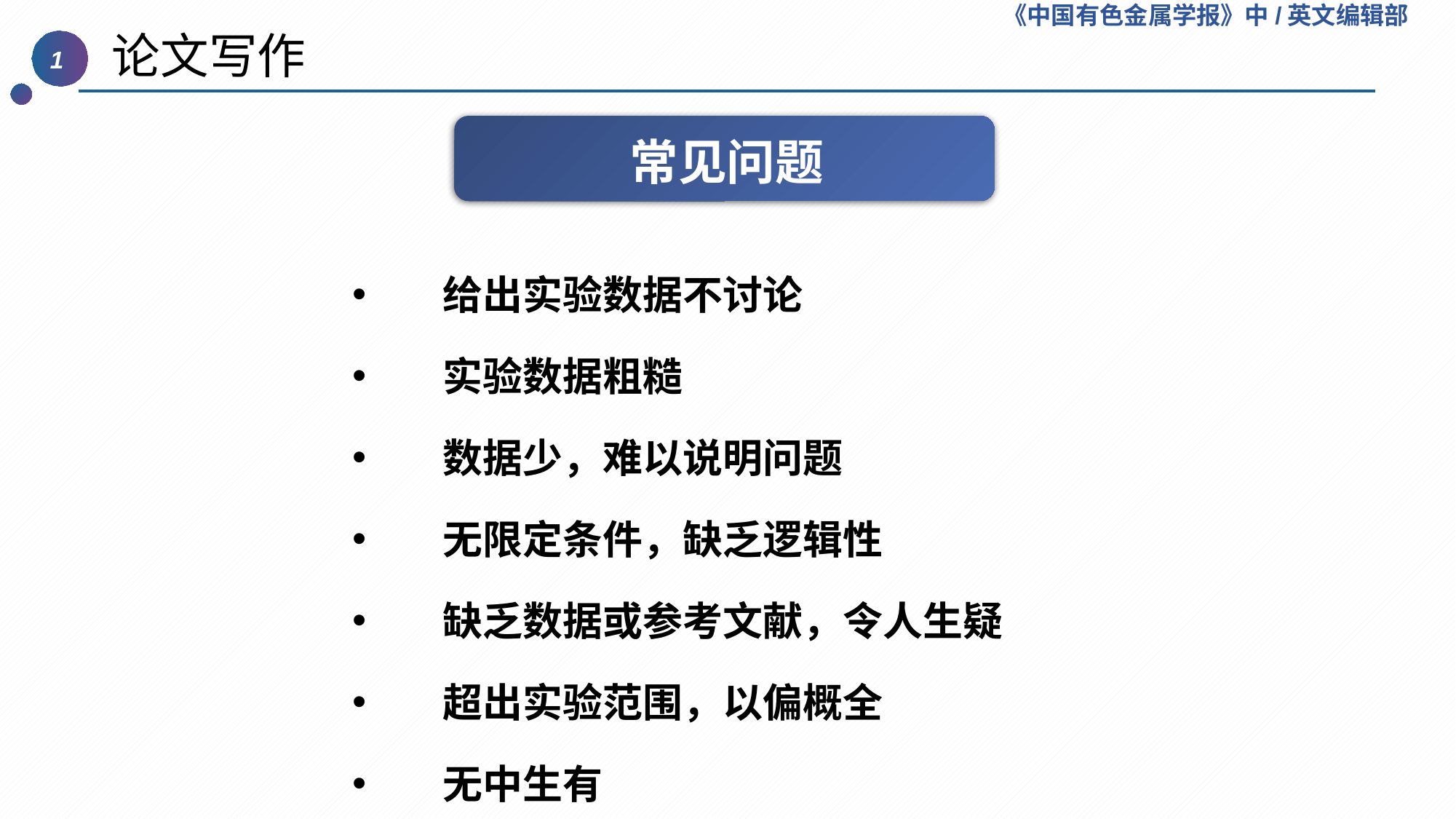

《中国有色金属学报》中/英文编辑部
      论文写作

1

常见问题
给出实验数据不讨论
实验数据粗糙
数据少，难以说明问题
无限定条件，缺乏逻辑性
缺乏数据或参考文献，令人生疑
超出实验范围，以偏概全
无中生有